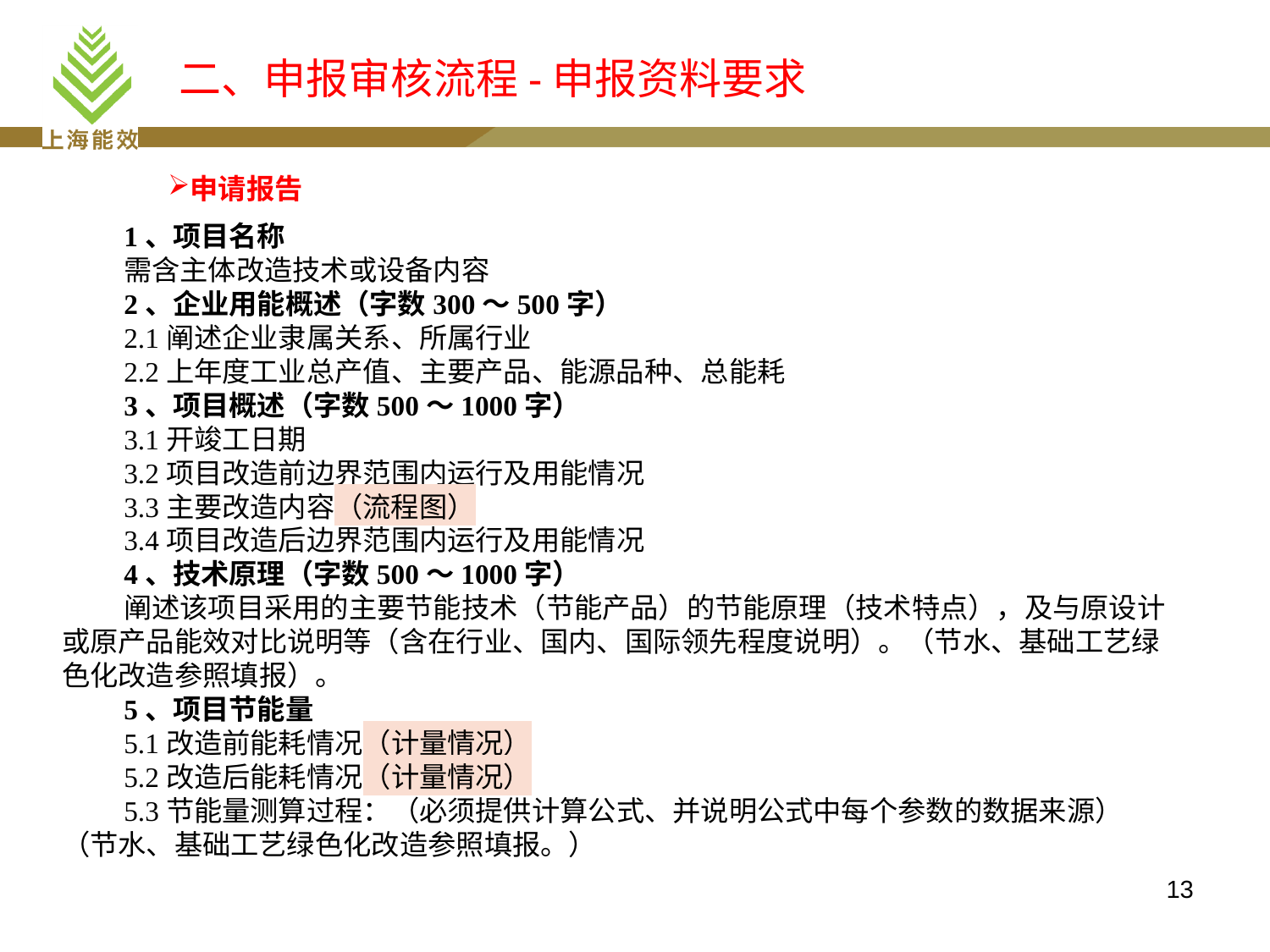

# 二、申报审核流程-申报资料要求
申请报告
1、项目名称
需含主体改造技术或设备内容
2、企业用能概述（字数300～500字）
2.1阐述企业隶属关系、所属行业
2.2上年度工业总产值、主要产品、能源品种、总能耗
3、项目概述（字数500～1000字）
3.1开竣工日期
3.2项目改造前边界范围内运行及用能情况
3.3主要改造内容（流程图）
3.4项目改造后边界范围内运行及用能情况
4、技术原理（字数500～1000字）
阐述该项目采用的主要节能技术（节能产品）的节能原理（技术特点），及与原设计或原产品能效对比说明等（含在行业、国内、国际领先程度说明）。（节水、基础工艺绿色化改造参照填报）。
5、项目节能量
5.1改造前能耗情况（计量情况）
5.2改造后能耗情况（计量情况）
5.3节能量测算过程：（必须提供计算公式、并说明公式中每个参数的数据来源）（节水、基础工艺绿色化改造参照填报。）

13